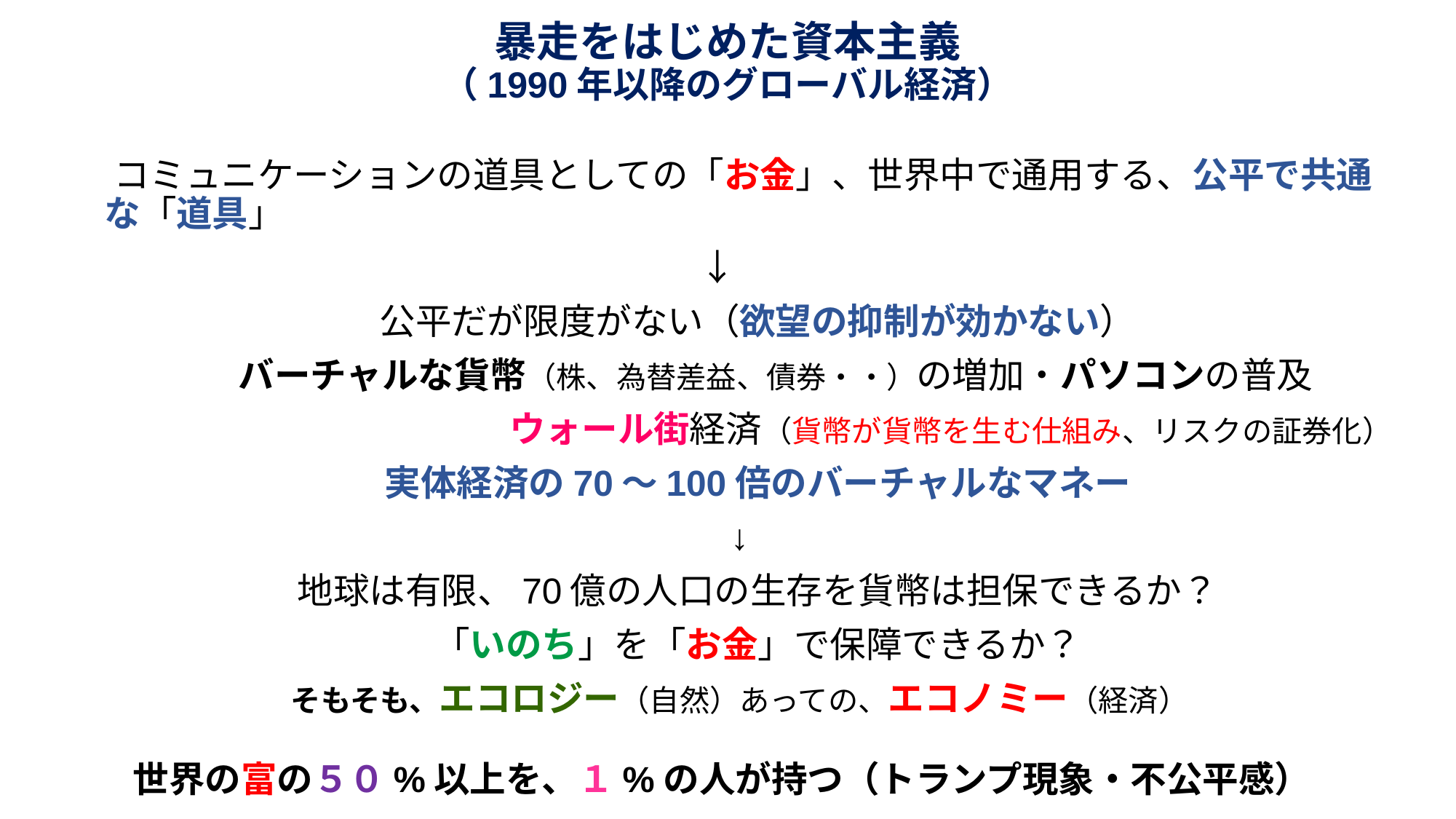

# 暴走をはじめた資本主義 （1990年以降のグローバル経済）

　コミュニケーションの道具としての「お金」、世界中で通用する、公平で共通な「道具」
↓
　公平だが限度がない（欲望の抑制が効かない）
　　バーチャルな貨幣（株、為替差益、債券・・）の増加・パソコンの普及
　　　　　　　　　　　　ウォール街経済（貨幣が貨幣を生む仕組み、リスクの証券化）
　実体経済の70～100倍のバーチャルなマネー
↓
　　地球は有限、70億の人口の生存を貨幣は担保できるか？
　「いのち」を「お金」で保障できるか？
そもそも、エコロジー（自然）あっての、エコノミー（経済）
世界の富の５０%以上を、１%の人が持つ（トランプ現象・不公平感）